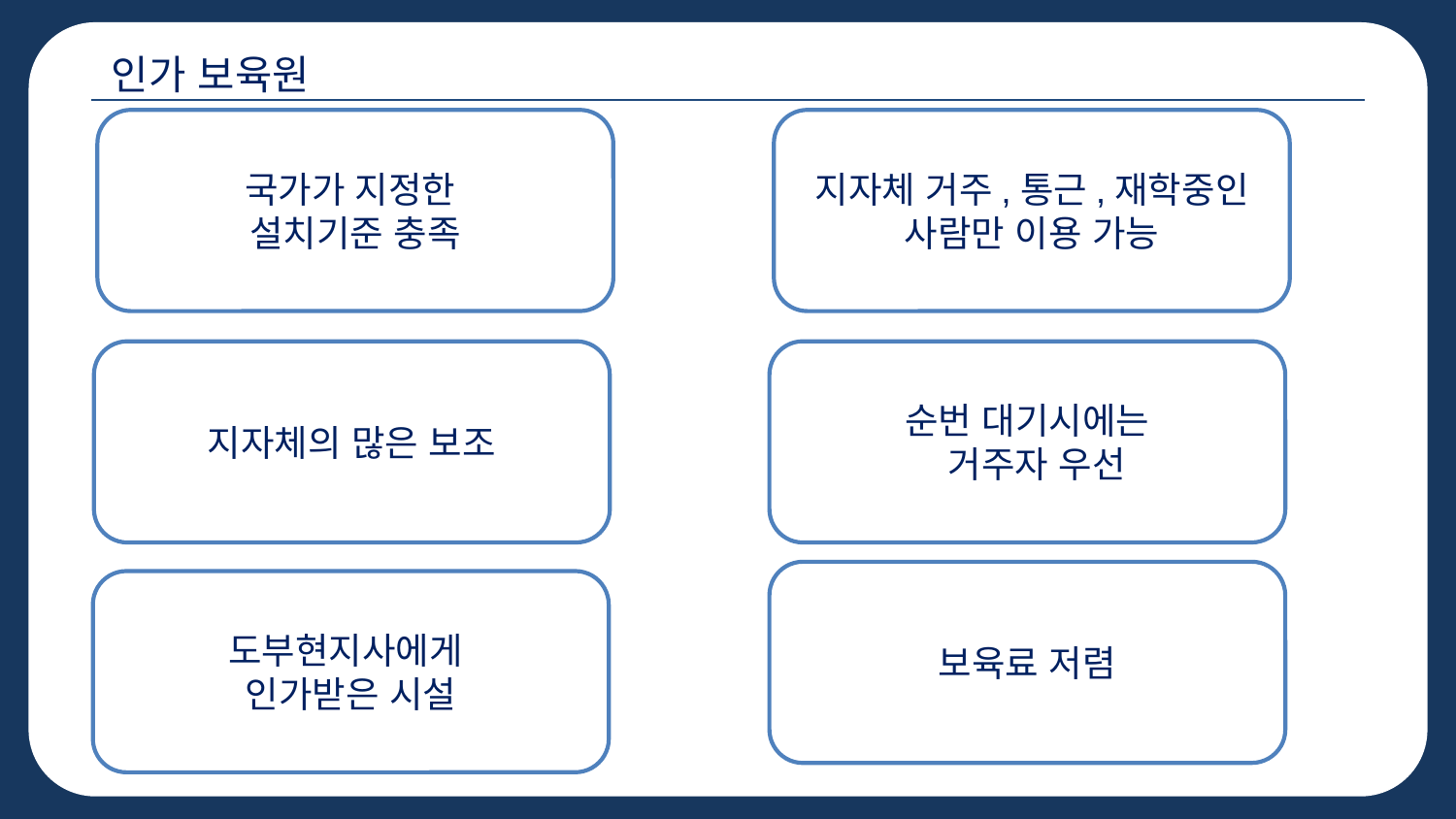

인가 보육원
국가가 지정한
설치기준 충족
지자체 거주,통근,재학중인 사람만 이용 가능
지자체의 많은 보조
순번 대기시에는
 거주자 우선
보육료 저렴
도부현지사에게
인가받은 시설